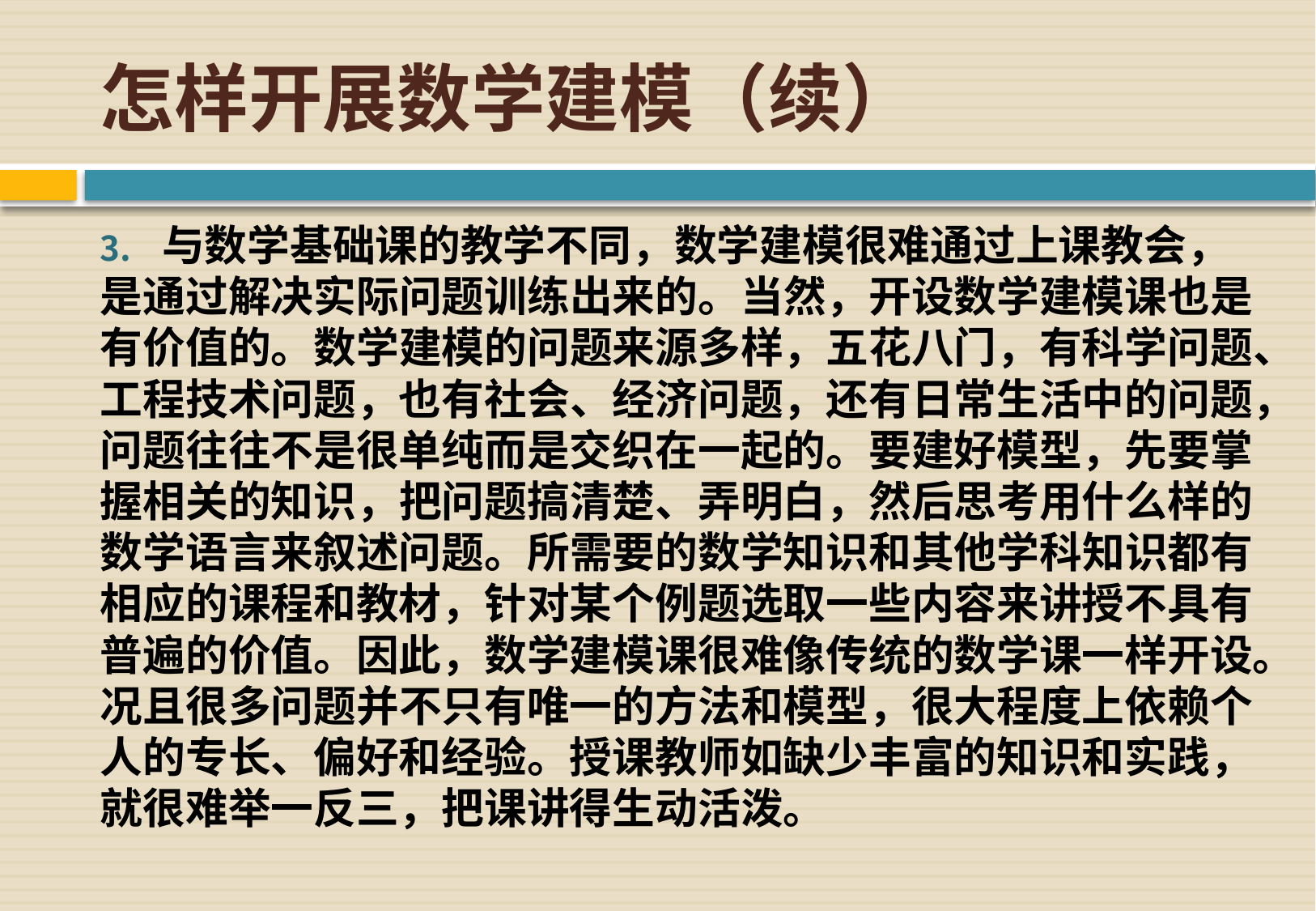

# 怎样开展数学建模（续）
   与数学基础课的教学不同，数学建模很难通过上课教会，是通过解决实际问题训练出来的。当然，开设数学建模课也是有价值的。数学建模的问题来源多样，五花八门，有科学问题、工程技术问题，也有社会、经济问题，还有日常生活中的问题，问题往往不是很单纯而是交织在一起的。要建好模型，先要掌握相关的知识，把问题搞清楚、弄明白，然后思考用什么样的数学语言来叙述问题。所需要的数学知识和其他学科知识都有相应的课程和教材，针对某个例题选取一些内容来讲授不具有普遍的价值。因此，数学建模课很难像传统的数学课一样开设。况且很多问题并不只有唯一的方法和模型，很大程度上依赖个人的专长、偏好和经验。授课教师如缺少丰富的知识和实践，就很难举一反三，把课讲得生动活泼。